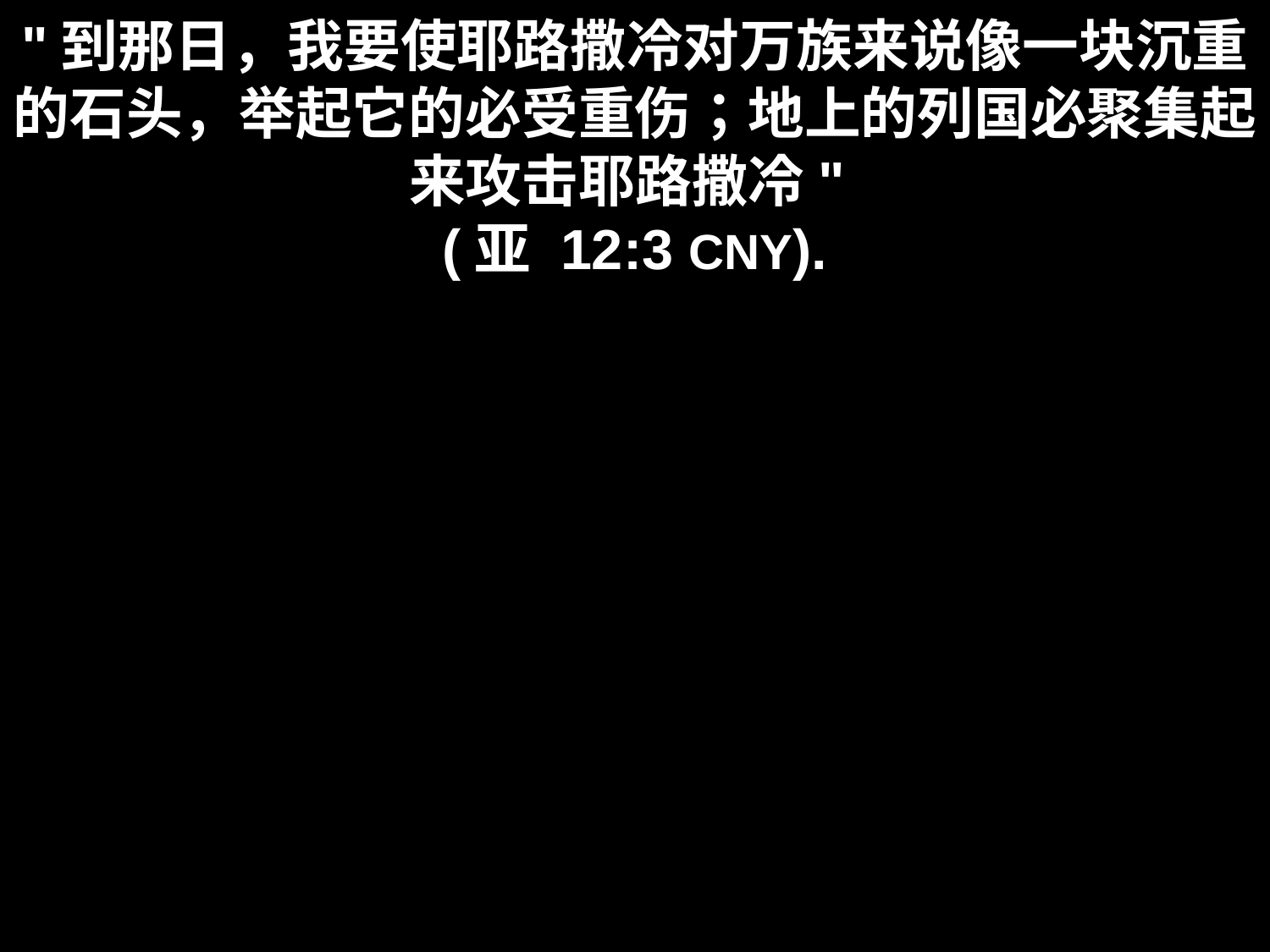

# "到那日，我要使耶路撒冷对万族来说像一块沉重的石头，举起它的必受重伤；地上的列国必聚集起来攻击耶路撒冷" (亚 12:3 CNY).